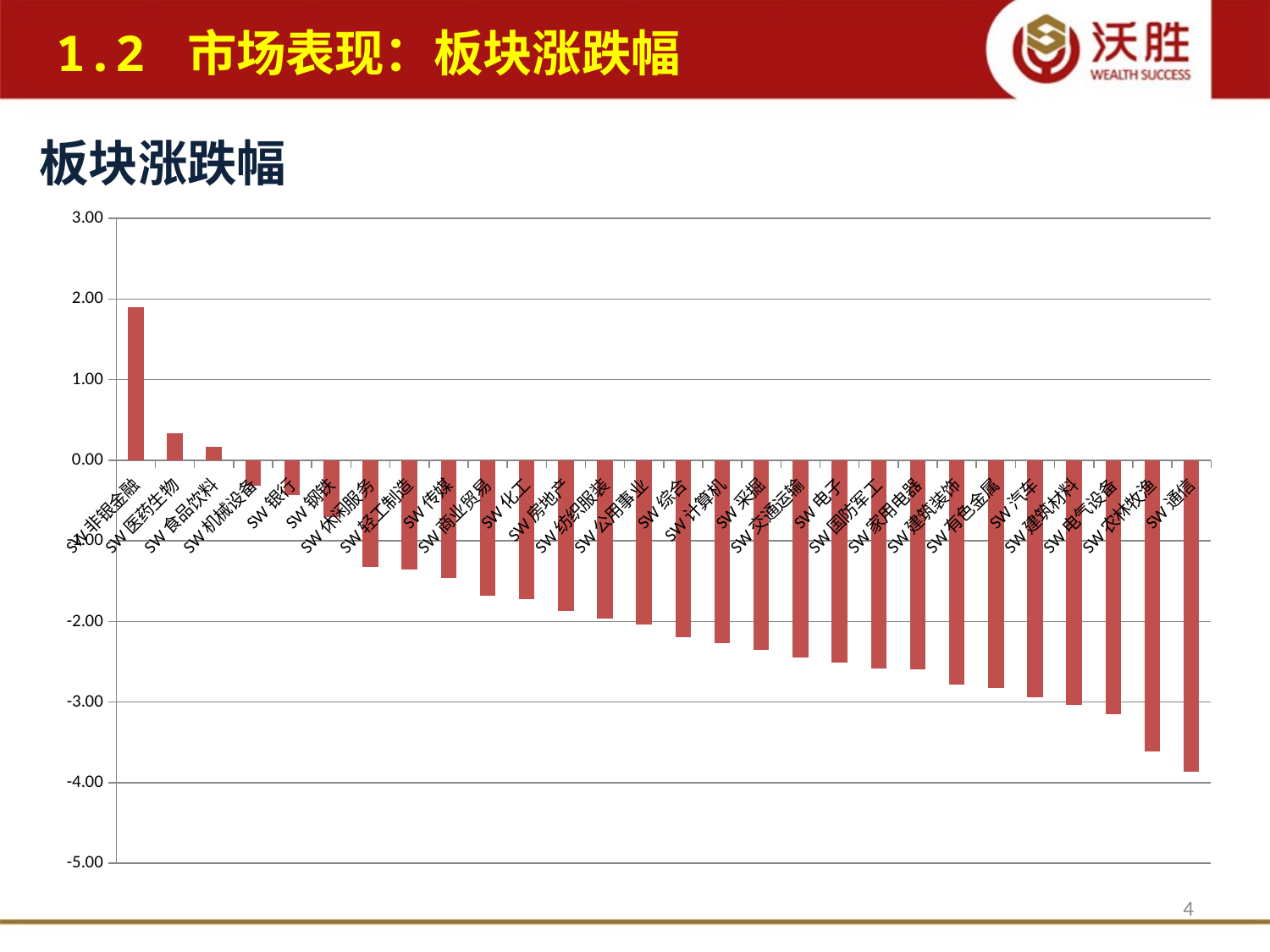

1.2 市场表现：板块涨跌幅
板块涨跌幅

### Chart

| Category |  |
|---|---|
| SW非银金融 | 1.9000000000000001 |
| SW医药生物 | 0.34 |
| SW食品饮料 | 0.17 |
| SW机械设备 | -0.32000000000000006 |
| SW银行 | -0.43000000000000005 |
| SW钢铁 | -0.7000000000000001 |
| SW休闲服务 | -1.32 |
| SW轻工制造 | -1.36 |
| SW传媒 | -1.46 |
| SW商业贸易 | -1.6800000000000002 |
| SW化工 | -1.72 |
| SW房地产 | -1.87 |
| SW纺织服装 | -1.9600000000000002 |
| SW公用事业 | -2.04 |
| SW综合 | -2.19 |
| SW计算机 | -2.27 |
| SW采掘 | -2.3499999999999996 |
| SW交通运输 | -2.4499999999999997 |
| SW电子 | -2.51 |
| SW国防军工 | -2.58 |
| SW家用电器 | -2.59 |
| SW建筑装饰 | -2.7800000000000002 |
| SW有色金属 | -2.82 |
| SW汽车 | -2.94 |
| SW建筑材料 | -3.03 |
| SW电气设备 | -3.15 |
| SW农林牧渔 | -3.61 |
| SW通信 | -3.86 |
4